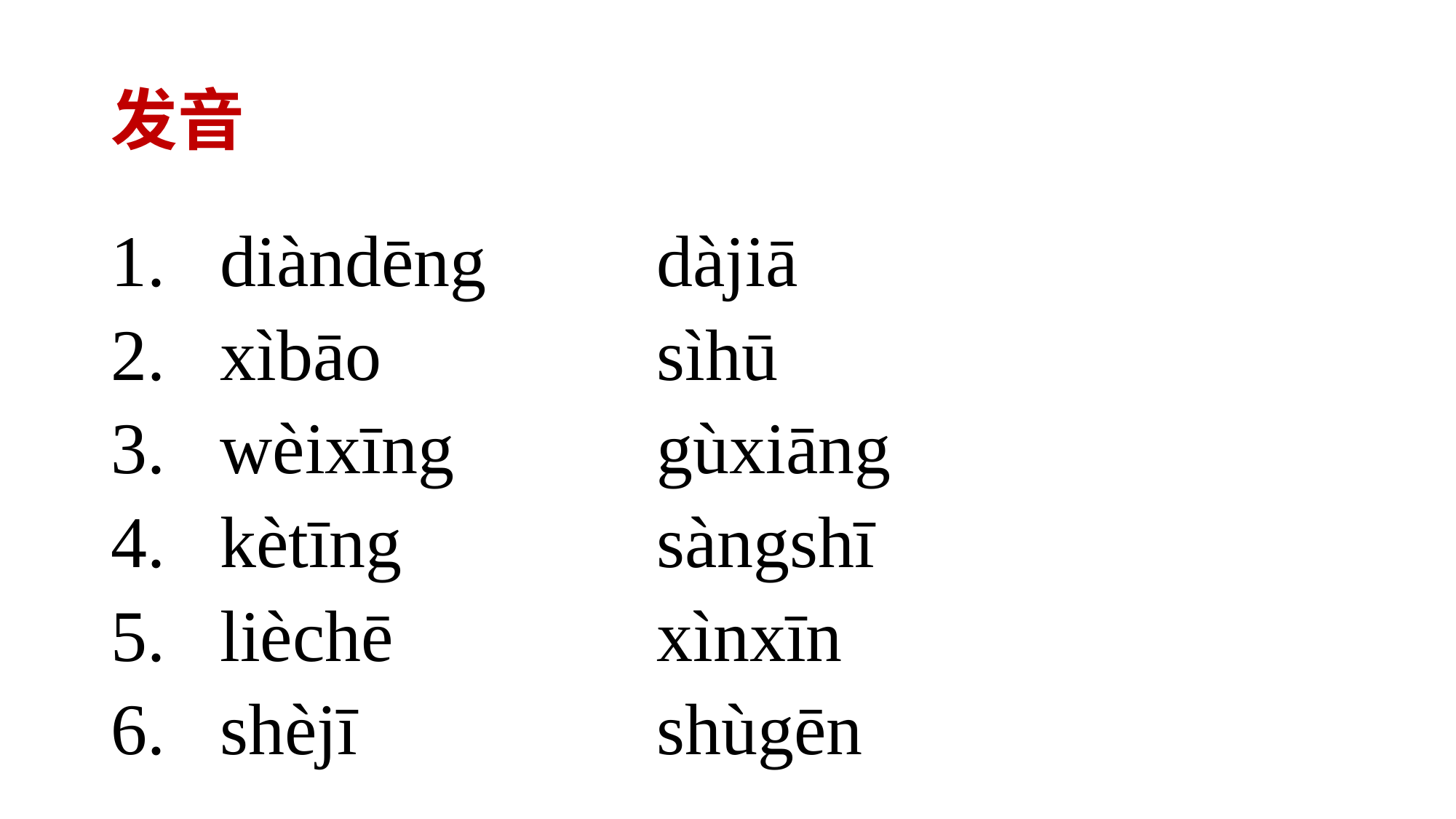

# 发音
diàndēng		dàjiā
xìbāo			sìhū
wèixīng		gùxiāng
kètīng			sàngshī
lièchē			xìnxīn
shèjī			shùgēn